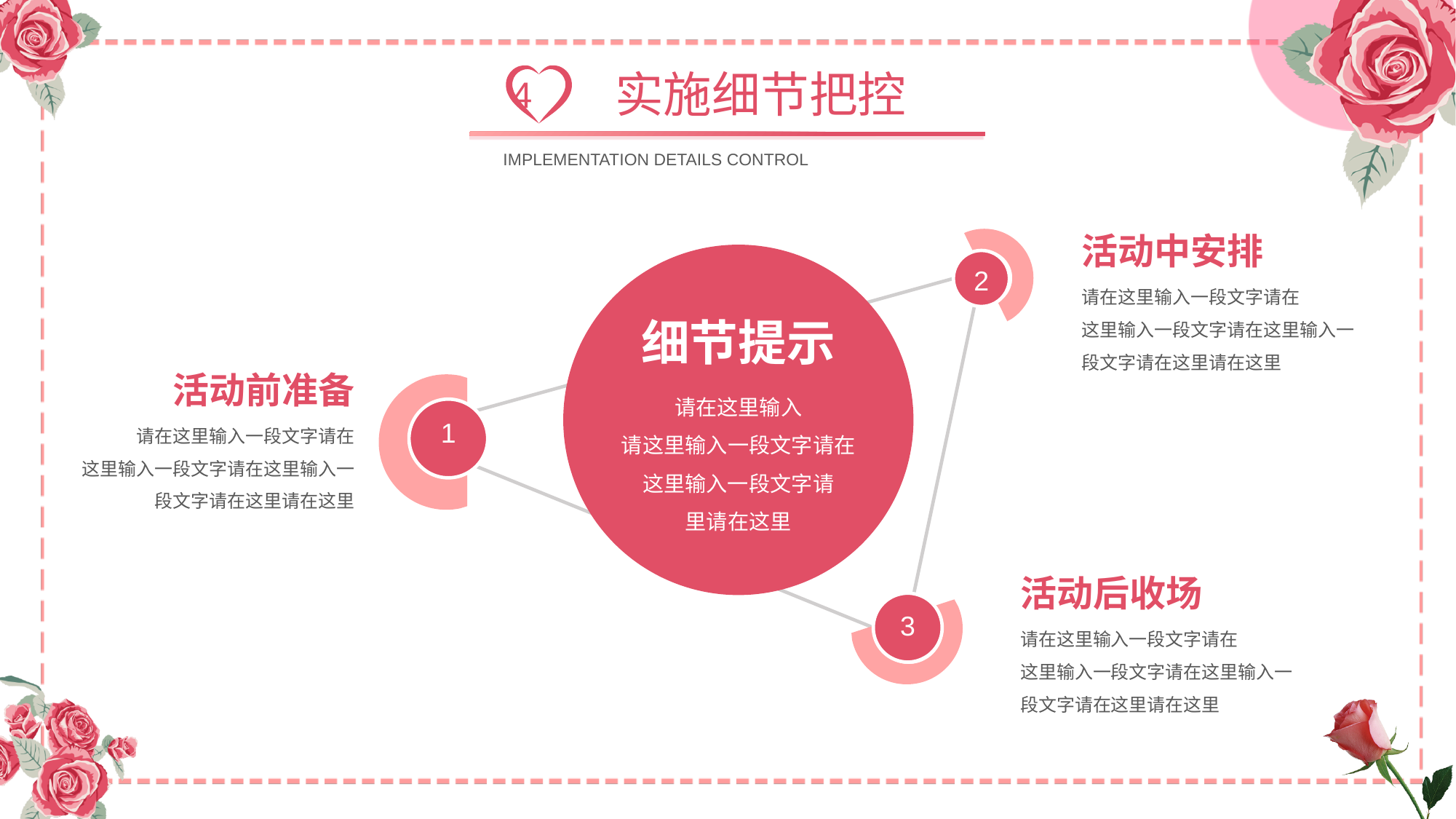

实施细节把控
4
IMPLEMENTATION DETAILS CONTROL
活动中安排

2
请在这里输入一段文字请在
这里输入一段文字请在这里输入一段文字请在这里请在这里
细节提示
活动前准备

请在这里输入
请这里输入一段文字请在这里输入一段文字请
里请在这里
1
请在这里输入一段文字请在
这里输入一段文字请在这里输入一段文字请在这里请在这里
活动后收场
请在这里输入一段文字请在
这里输入一段文字请在这里输入一段文字请在这里请在这里
3